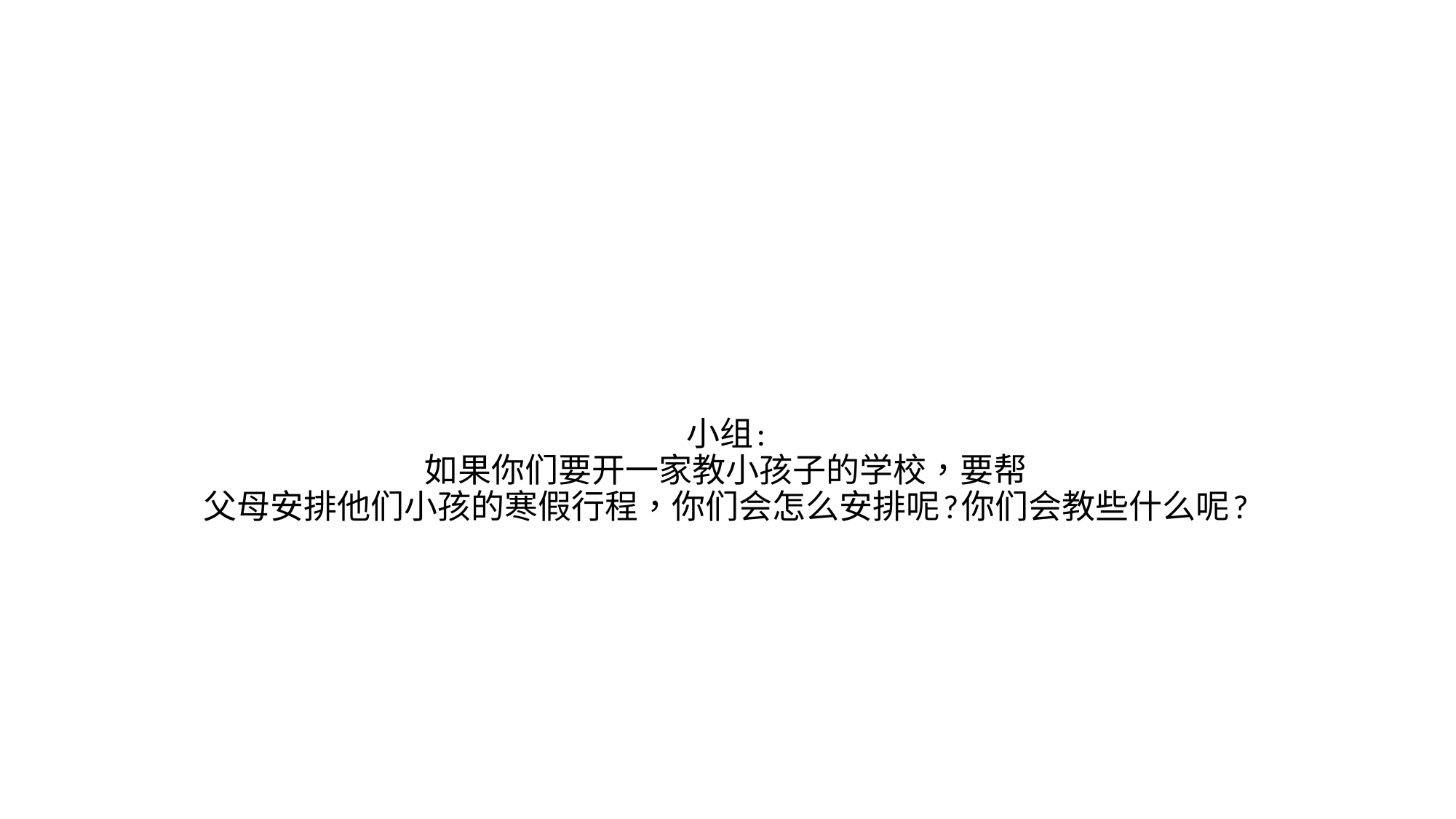

# 小组: 如果你们要开一家教小孩子的学校，要帮 父母安排他们小孩的寒假行程，你们会怎么安排呢?你们会教些什么呢?